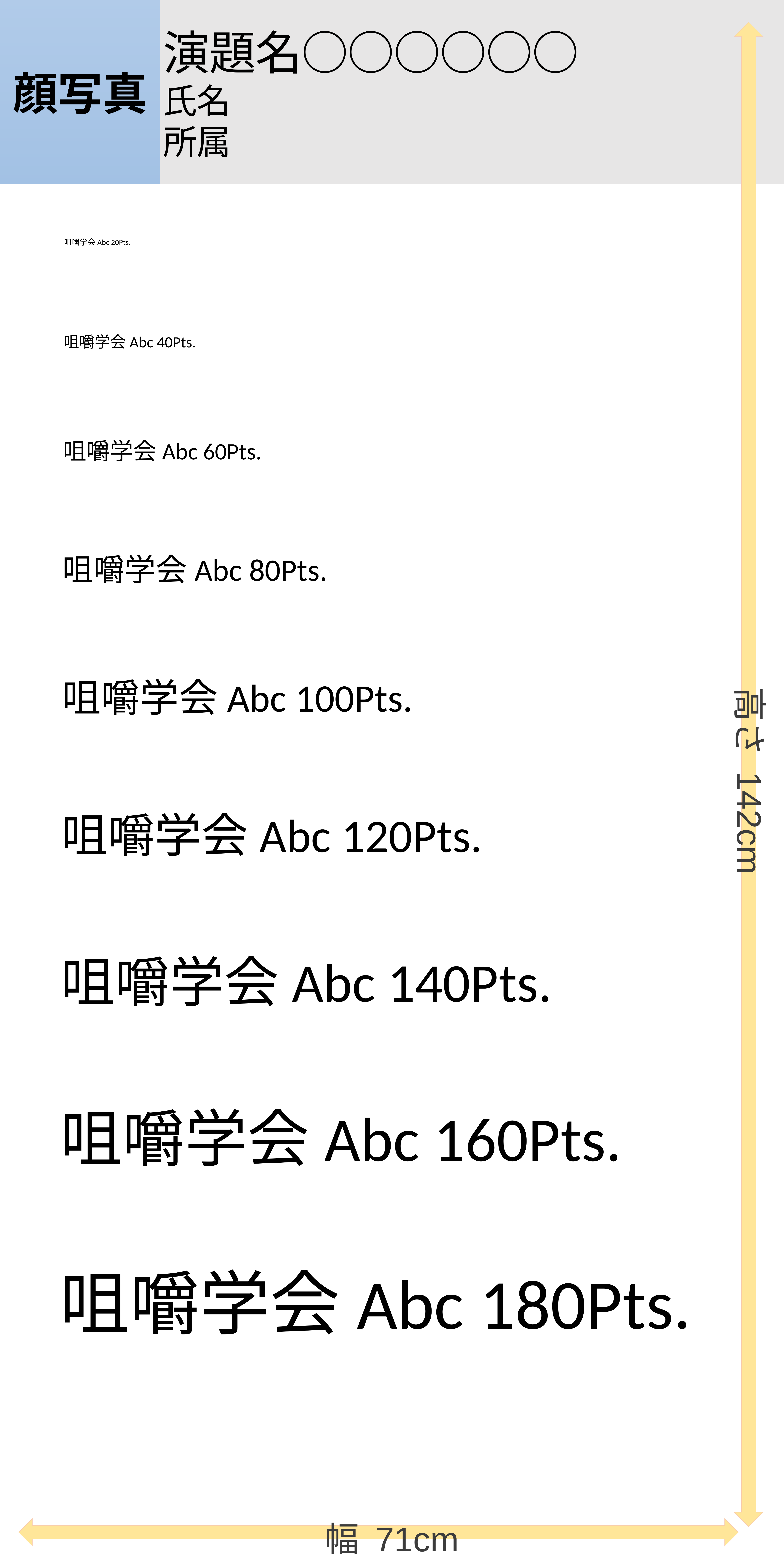

顔写真
演題名○○○○○○
氏名
所属

咀嚼学会Abc 20Pts.
咀嚼学会Abc 40Pts.
咀嚼学会Abc 60Pts.
咀嚼学会Abc 80Pts.
咀嚼学会Abc 100Pts.
高さ 142cm
咀嚼学会Abc 120Pts.
咀嚼学会Abc 140Pts.
咀嚼学会Abc 160Pts.
咀嚼学会Abc 180Pts.
幅 71cm